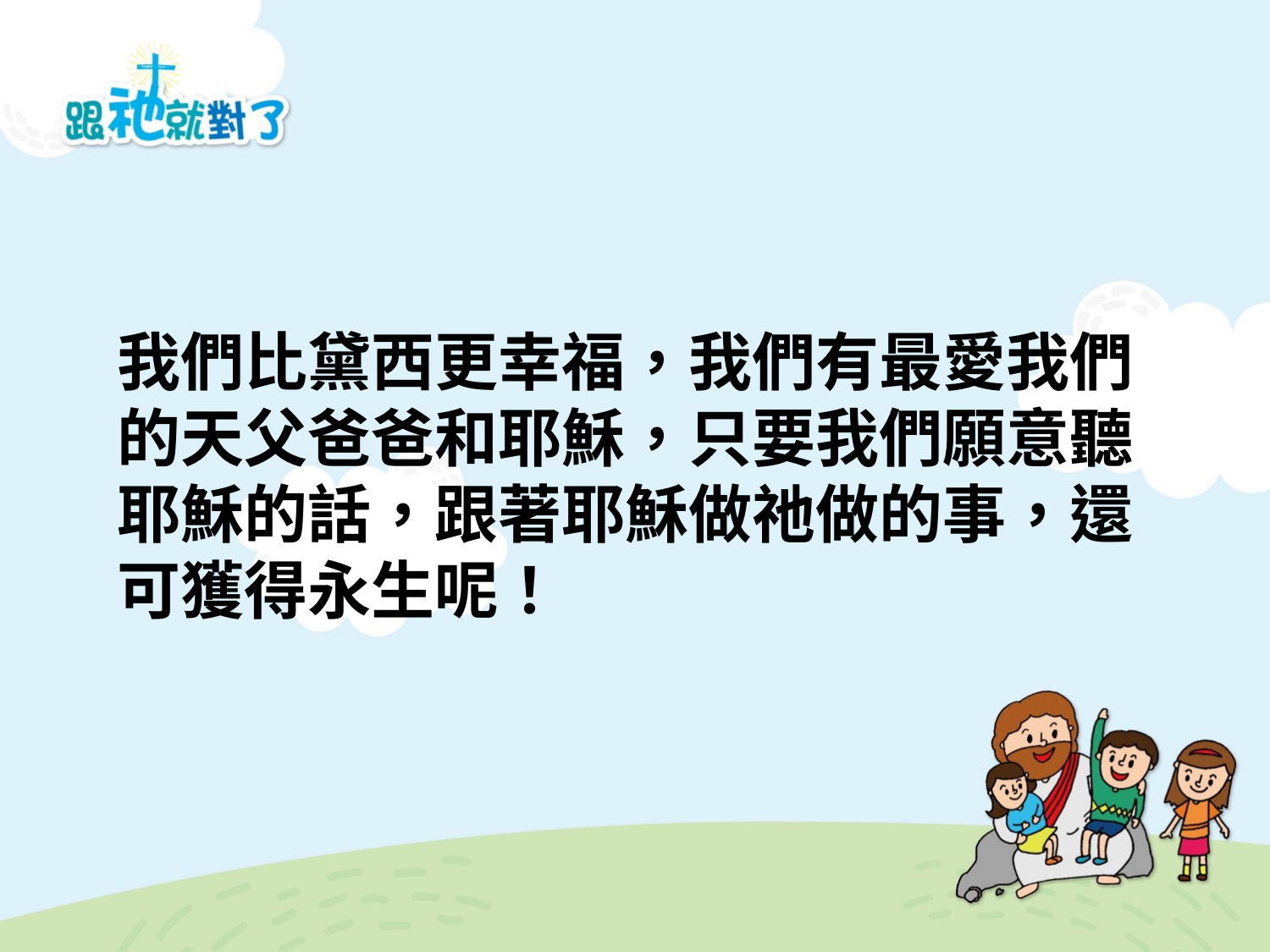

我們比黛西更幸福，我們有最愛我們的天父爸爸和耶穌，只要我們願意聽耶穌的話，跟著耶穌做祂做的事，還可獲得永生呢！